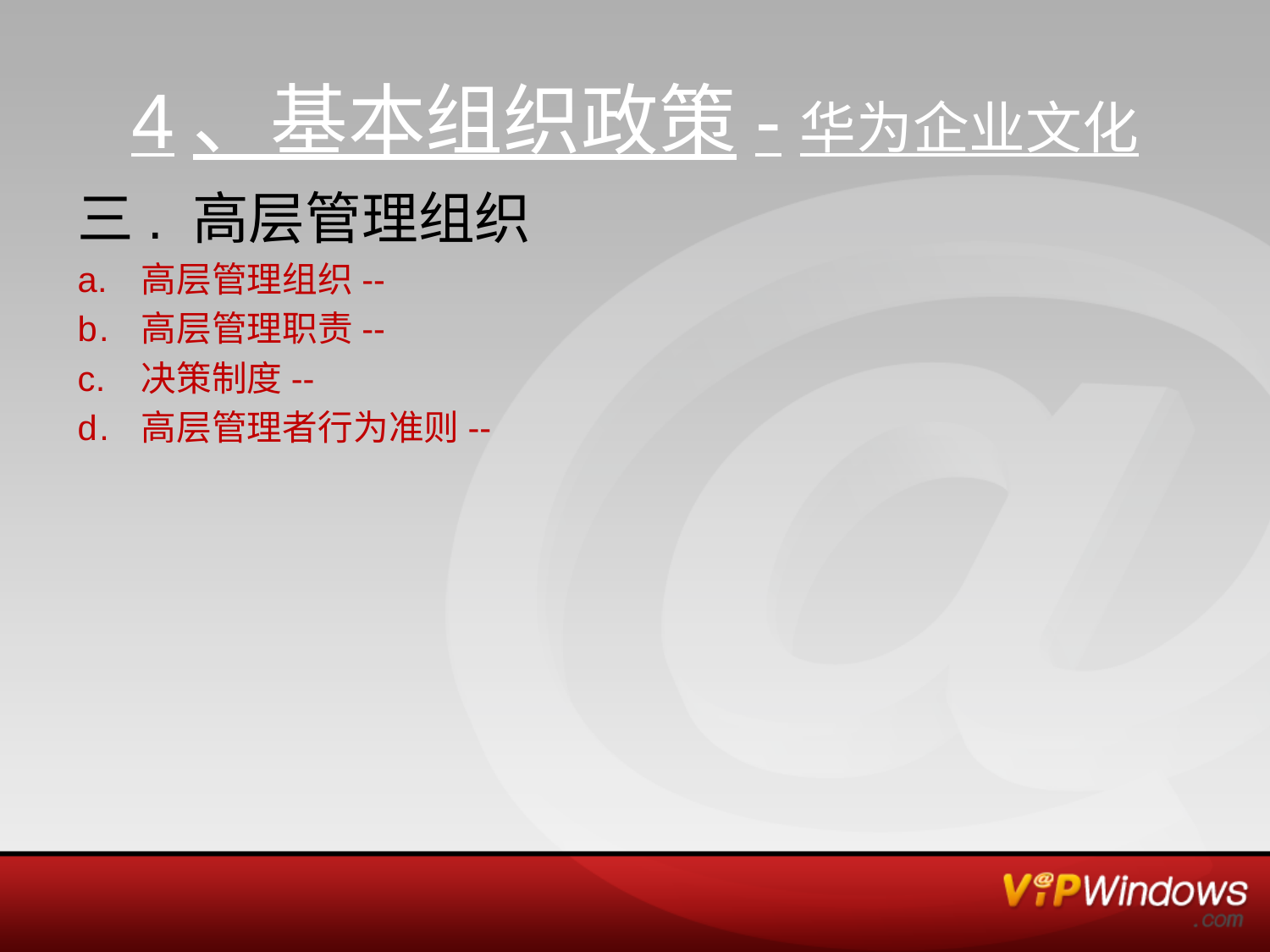

# 4、基本组织政策-华为企业文化
三. 高层管理组织
高层管理组织--
高层管理职责--
决策制度--
高层管理者行为准则--